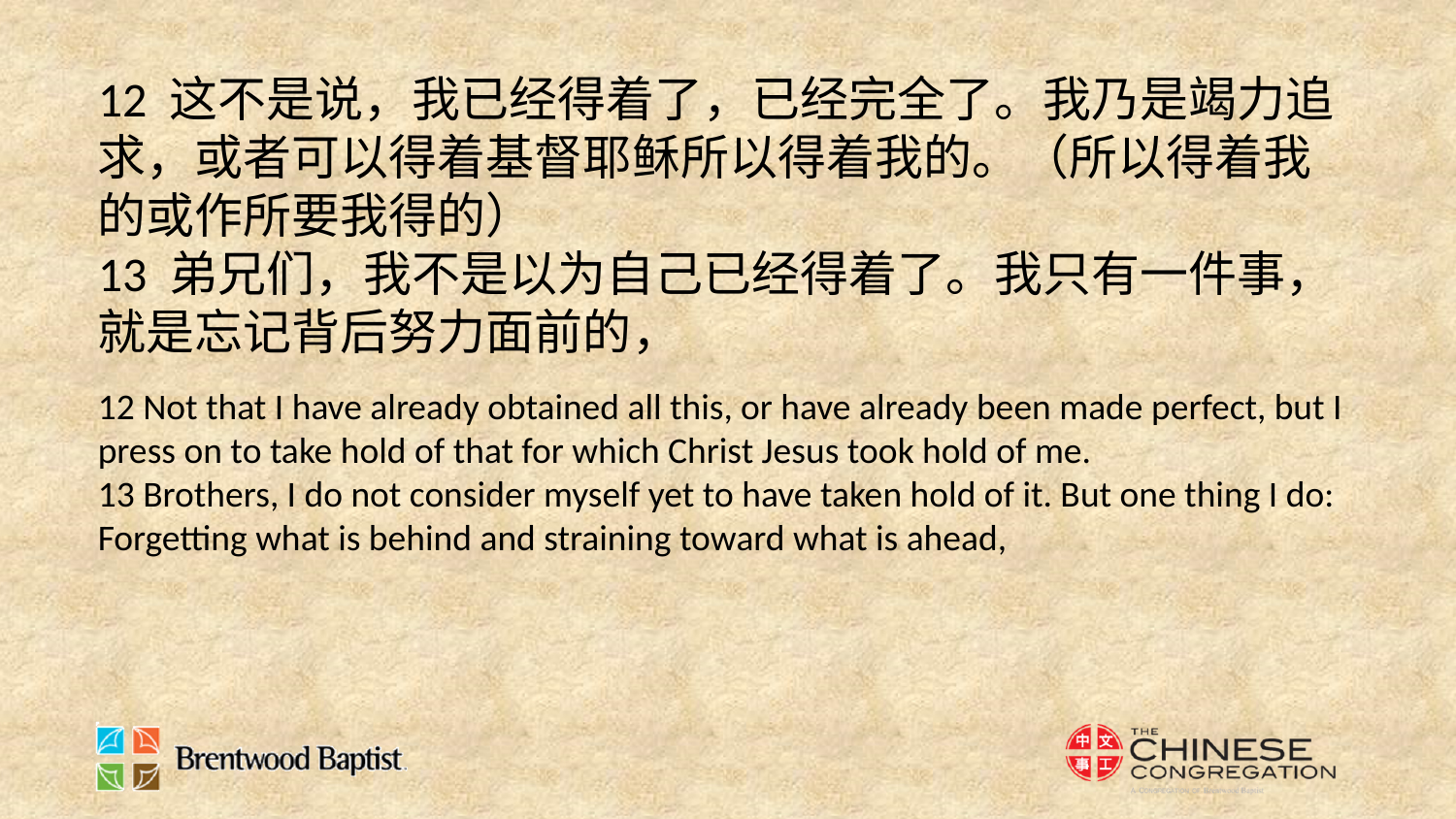

12 这不是说，我已经得着了，已经完全了。我乃是竭力追求，或者可以得着基督耶稣所以得着我的。（所以得着我的或作所要我得的）
13 弟兄们，我不是以为自己已经得着了。我只有一件事，就是忘记背后努力面前的，

12 Not that I have already obtained all this, or have already been made perfect, but I press on to take hold of that for which Christ Jesus took hold of me.
13 Brothers, I do not consider myself yet to have taken hold of it. But one thing I do: Forgetting what is behind and straining toward what is ahead,